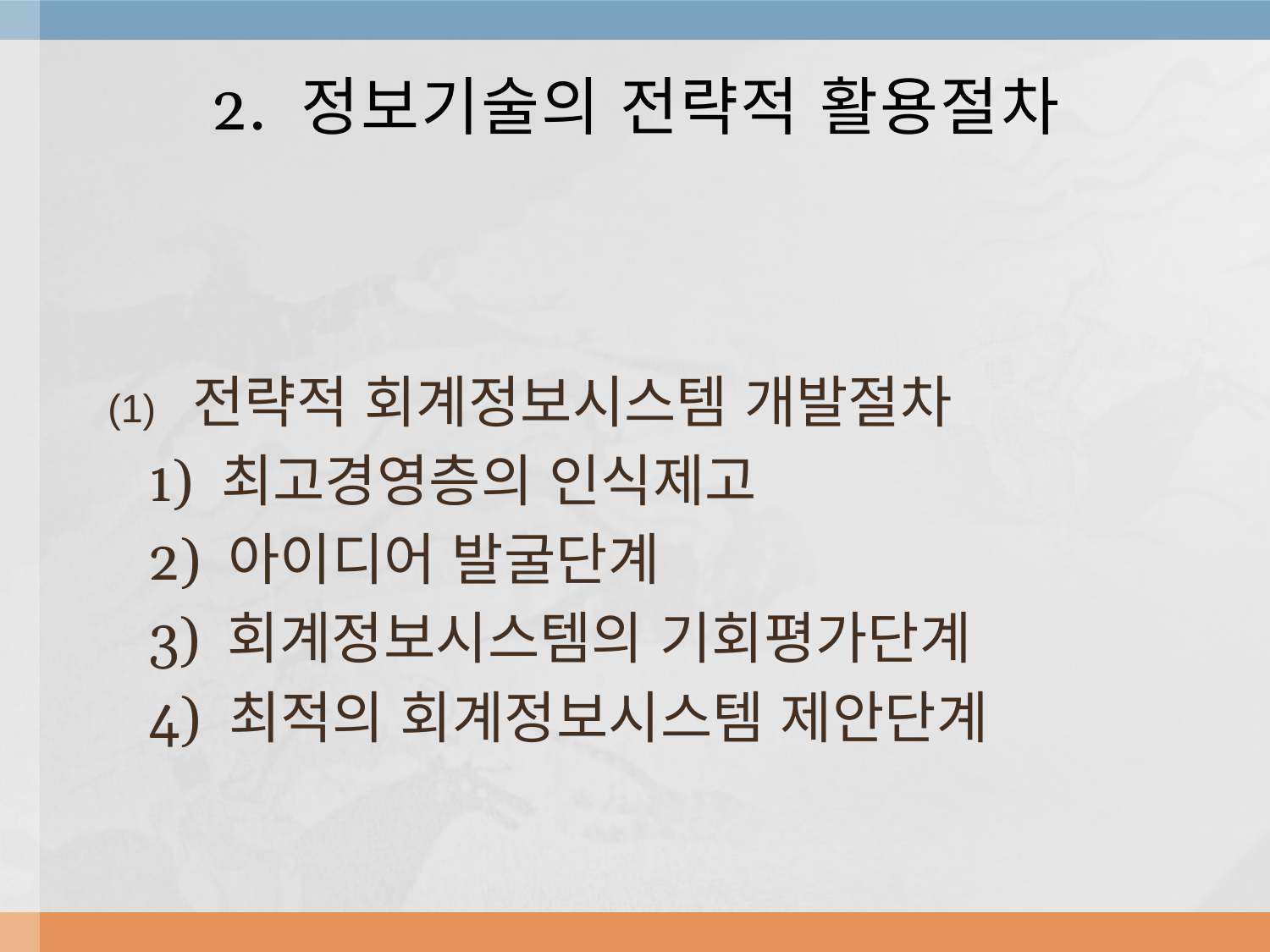

# 2. 정보기술의 전략적 활용절차
전략적 회계정보시스템 개발절차
   1) 최고경영층의 인식제고
   2) 아이디어 발굴단계
   3) 회계정보시스템의 기회평가단계
   4) 최적의 회계정보시스템 제안단계